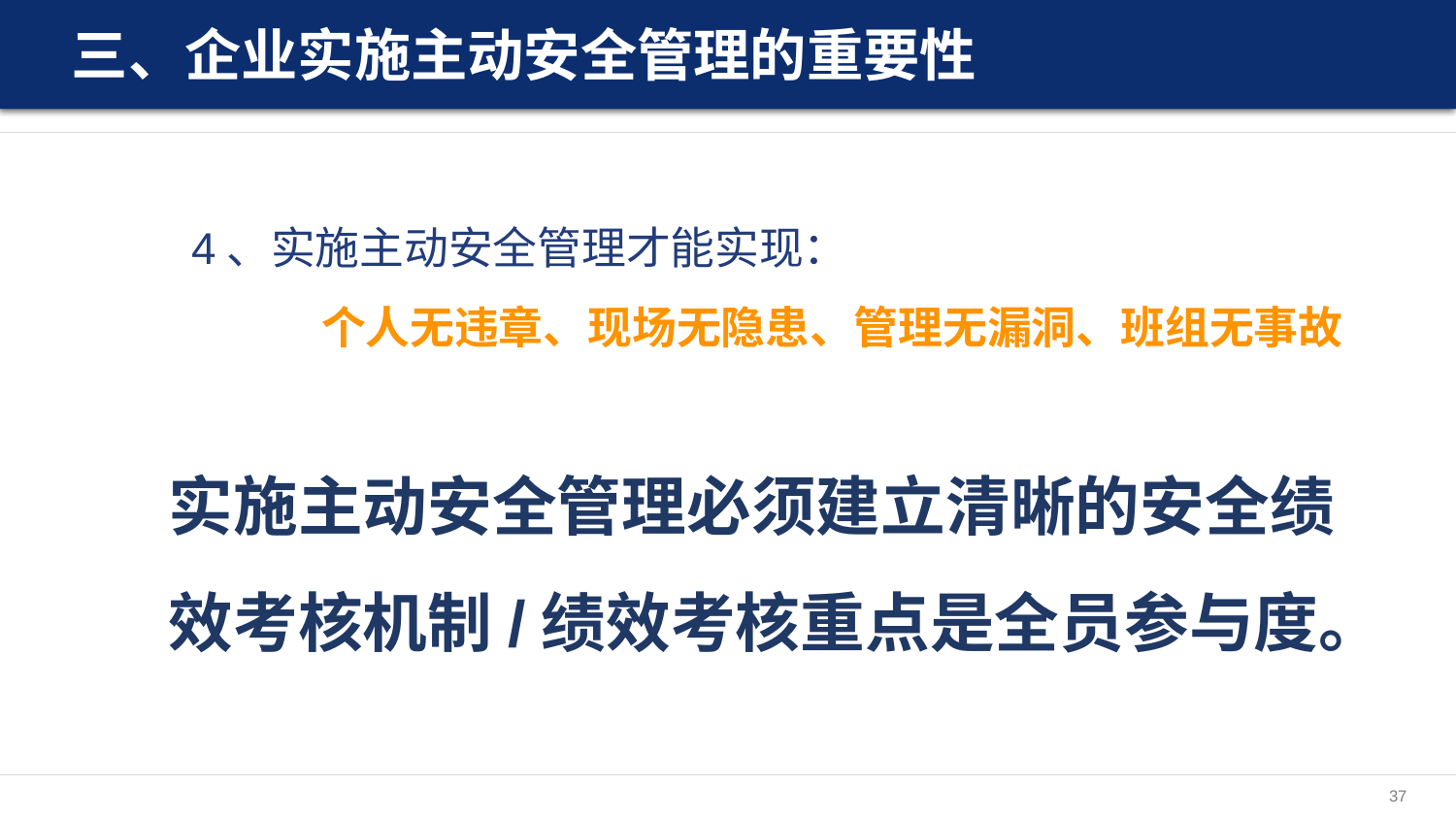

三、企业实施主动安全管理的重要性
4、实施主动安全管理才能实现：
            个人无违章、现场无隐患、管理无漏洞、班组无事故
实施主动安全管理必须建立清晰的安全绩效考核机制/绩效考核重点是全员参与度。
37